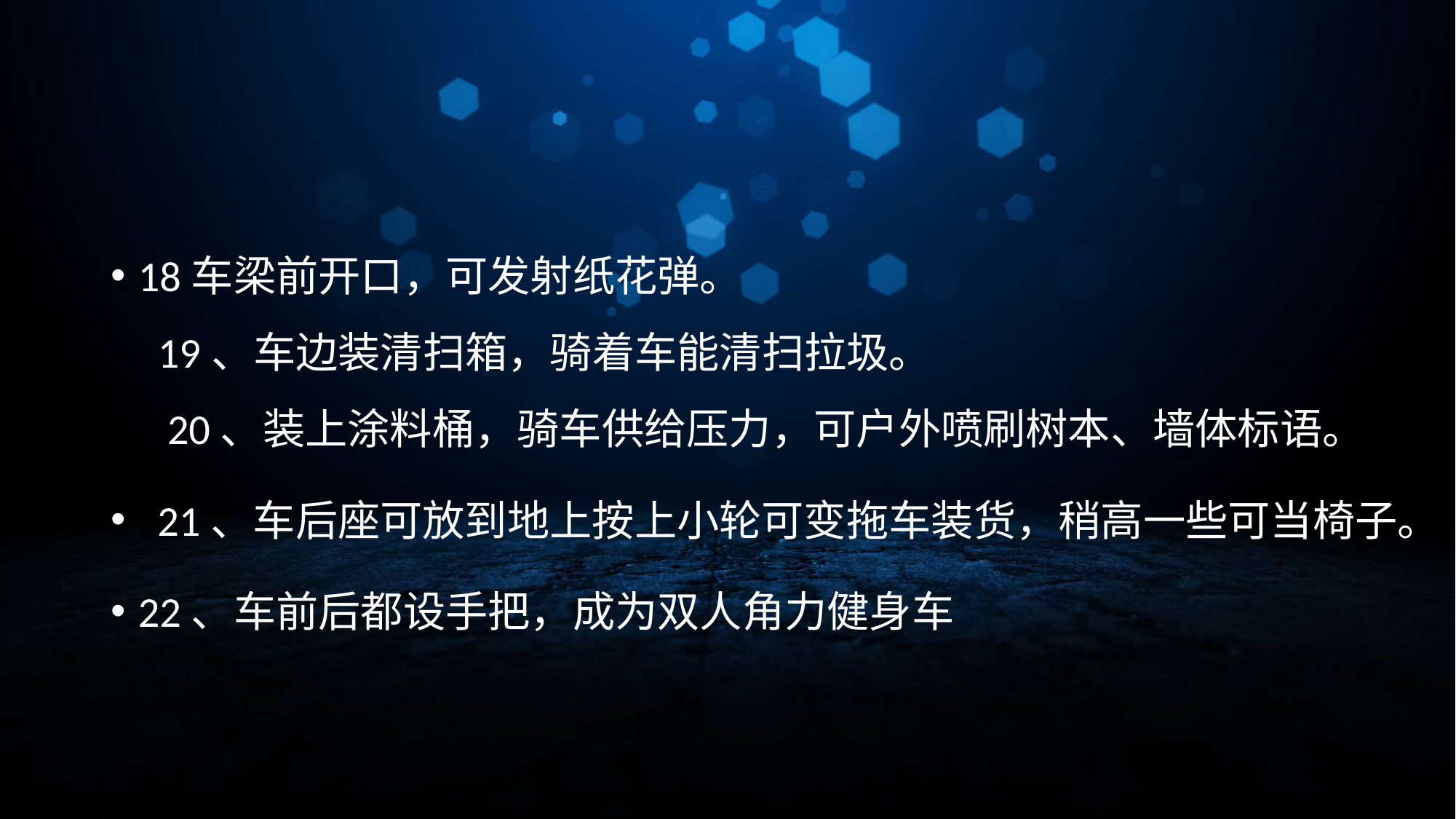

#
18车梁前开口，可发射纸花弹。
 19、车边装清扫箱，骑着车能清扫拉圾。
  20、装上涂料桶，骑车供给压力，可户外喷刷树本、墙体标语。
  21、车后座可放到地上按上小轮可变拖车装货，稍高一些可当椅子。
22、车前后都设手把，成为双人角力健身车